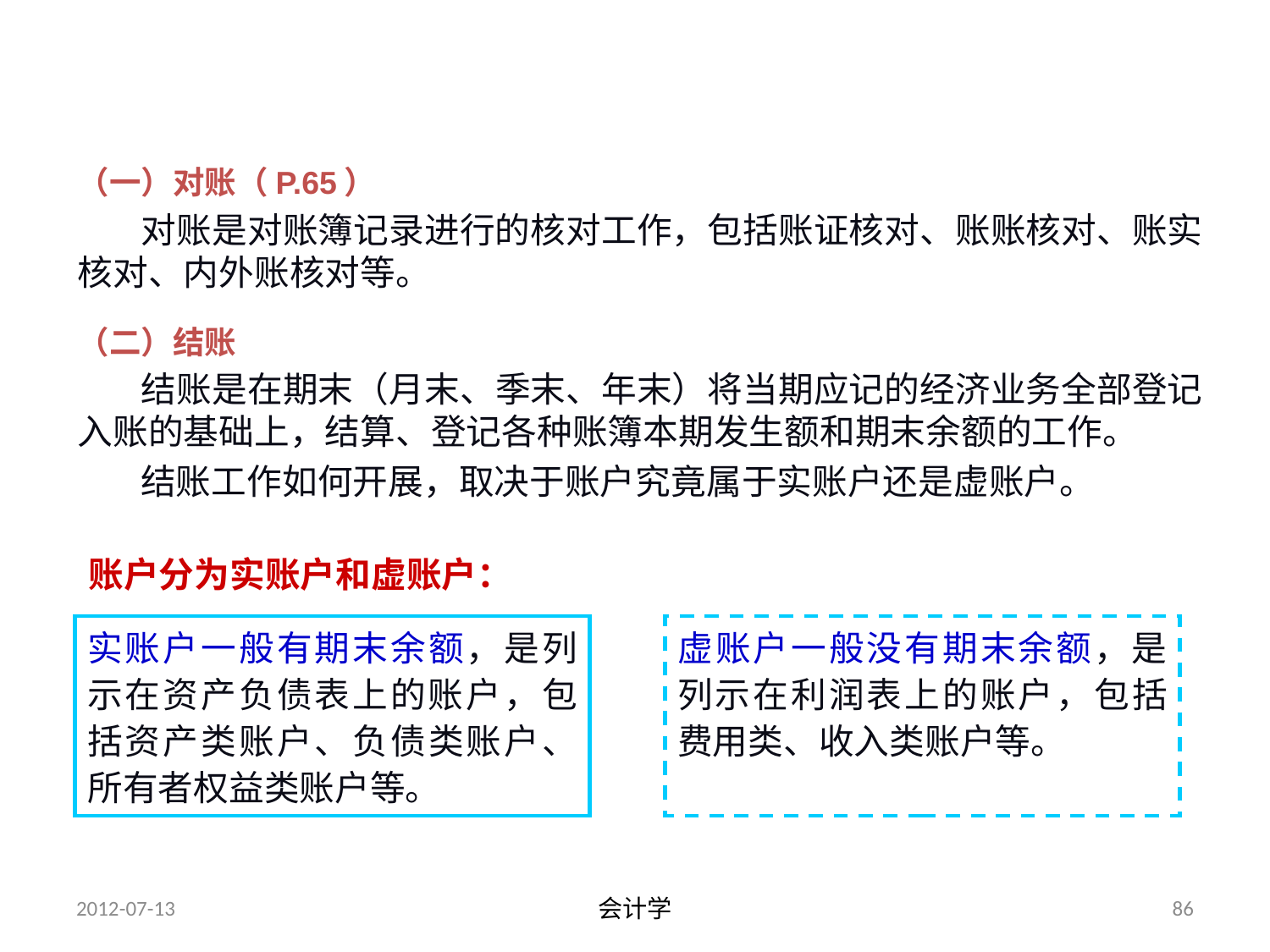

# 五、对账和结账
（一）对账（P.65）
       对账是对账簿记录进行的核对工作，包括账证核对、账账核对、账实核对、内外账核对等。
（二）结账
       结账是在期末（月末、季末、年末）将当期应记的经济业务全部登记入账的基础上，结算、登记各种账簿本期发生额和期末余额的工作。
       结账工作如何开展，取决于账户究竟属于实账户还是虚账户。
账户分为实账户和虚账户：
实账户一般有期末余额，是列示在资产负债表上的账户，包括资产类账户、负债类账户、所有者权益类账户等。
虚账户一般没有期末余额，是列示在利润表上的账户，包括费用类、收入类账户等。
2012-07-13
会计学
86